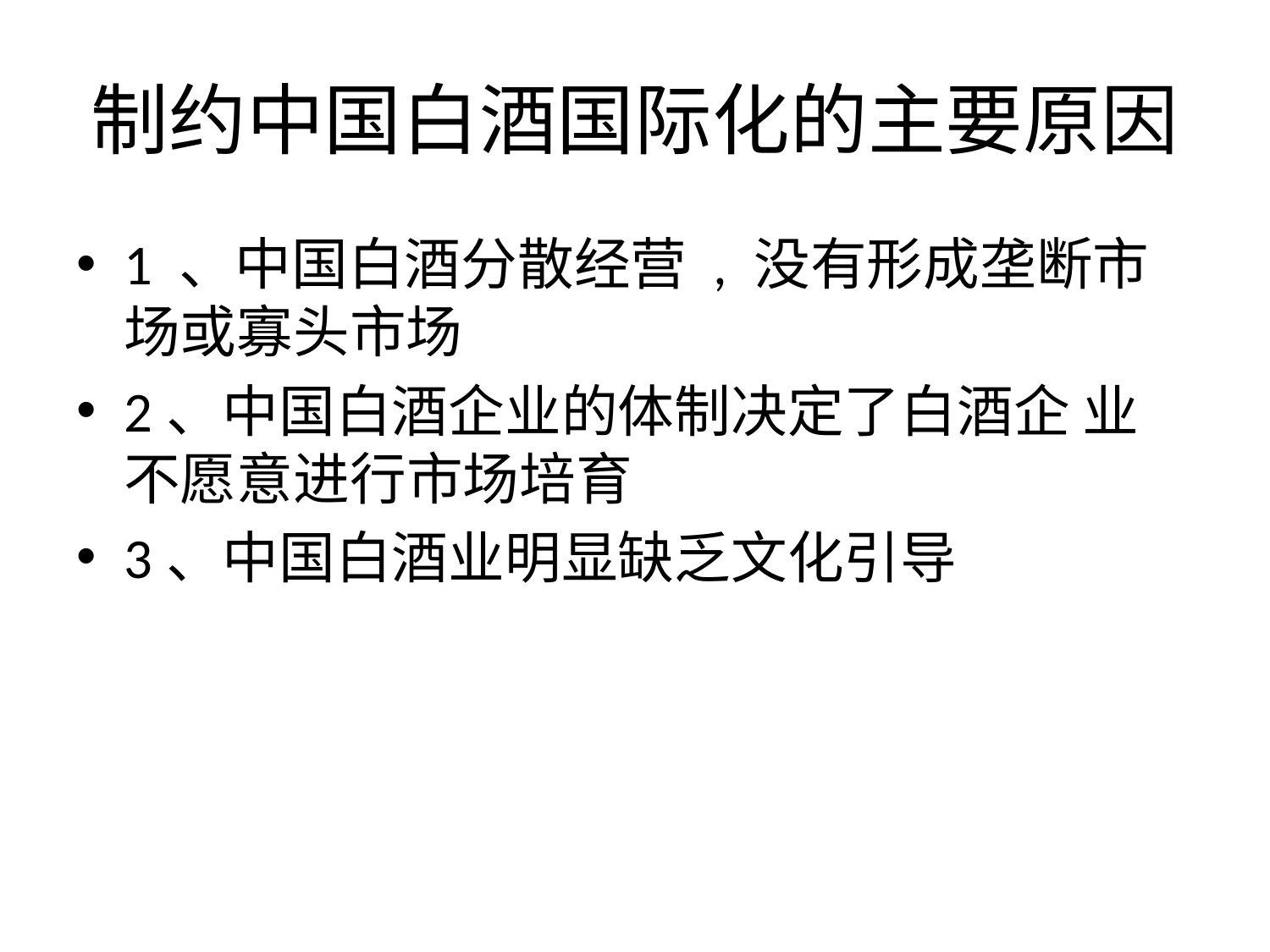

# 制约中国白酒国际化的主要原因
1 、中国白酒分散经营 , 没有形成垄断市场或寡头市场
2、中国白酒企业的体制决定了白酒企 业不愿意进行市场培育
3、中国白酒业明显缺乏文化引导